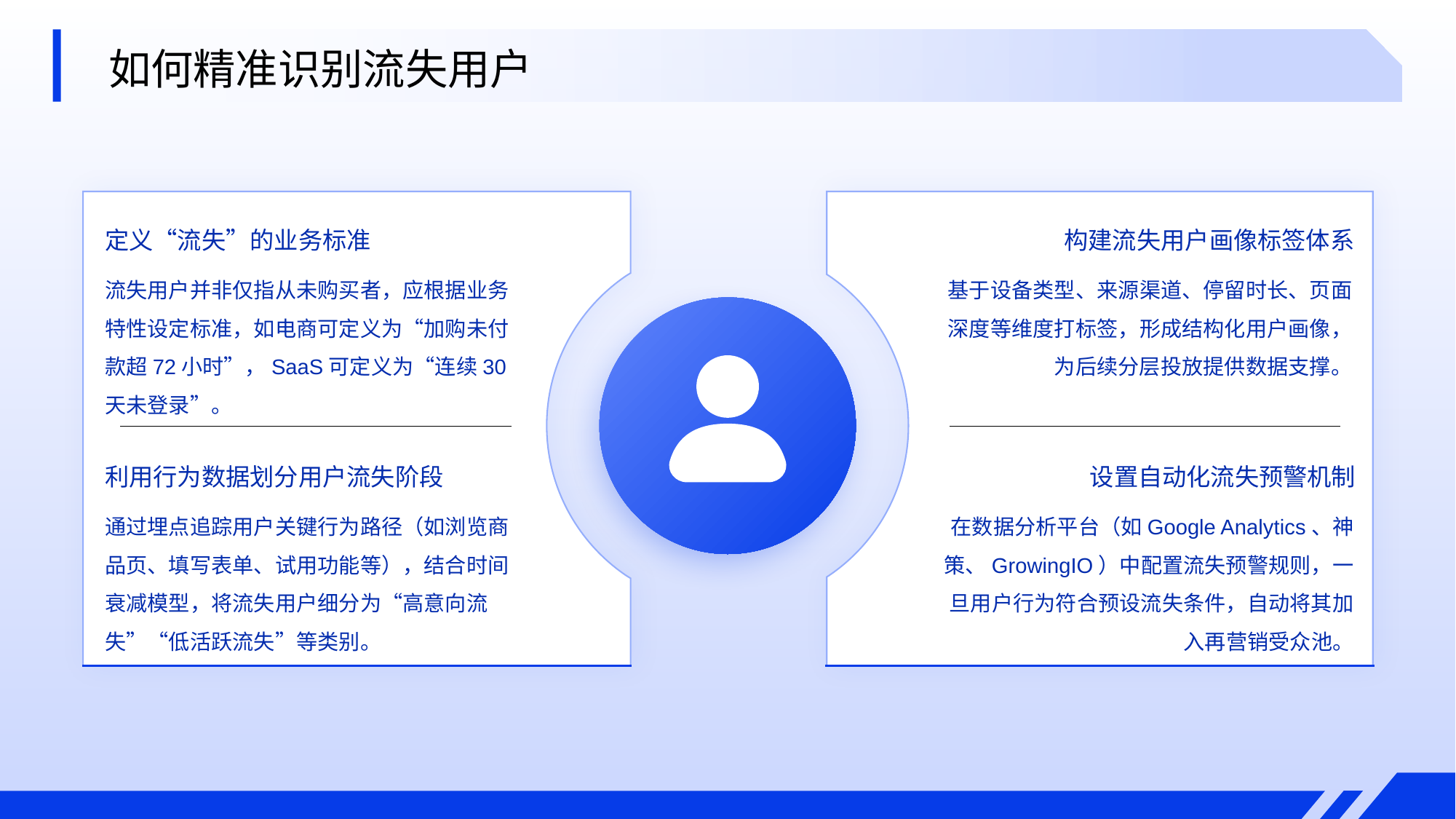

如何精准识别流失用户

定义“流失”的业务标准
构建流失用户画像标签体系
流失用户并非仅指从未购买者，应根据业务特性设定标准，如电商可定义为“加购未付款超72小时”，SaaS可定义为“连续30天未登录”。
基于设备类型、来源渠道、停留时长、页面深度等维度打标签，形成结构化用户画像，为后续分层投放提供数据支撑。

利用行为数据划分用户流失阶段
设置自动化流失预警机制
通过埋点追踪用户关键行为路径（如浏览商品页、填写表单、试用功能等），结合时间衰减模型，将流失用户细分为“高意向流失”“低活跃流失”等类别。
在数据分析平台（如Google Analytics、神策、GrowingIO）中配置流失预警规则，一旦用户行为符合预设流失条件，自动将其加入再营销受众池。